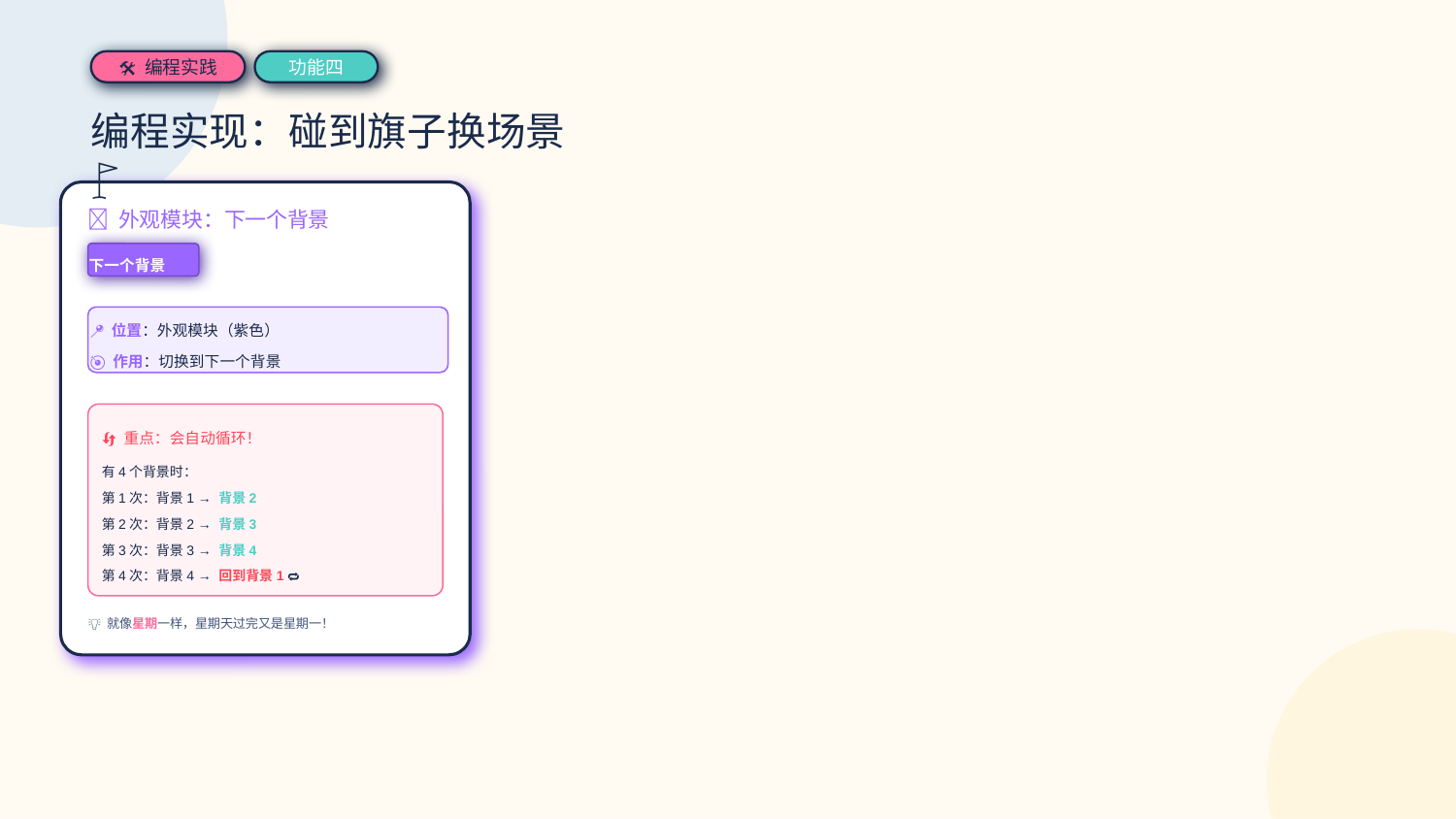

🛠 编程实践
功能四
编程实现：碰到旗子换场景 🚩

🧩 外观模块：下一个背景
下一个背景
📍 位置：外观模块（紫色）
🎯 作用：切换到下一个背景

🔄 重点：会自动循环！
有4个背景时：
第1次：背景1 → 背景2
第2次：背景2 → 背景3
第3次：背景3 → 背景4
第4次：背景4 → 回到背景1 🔁
💡 就像星期一样，星期天过完又是星期一！